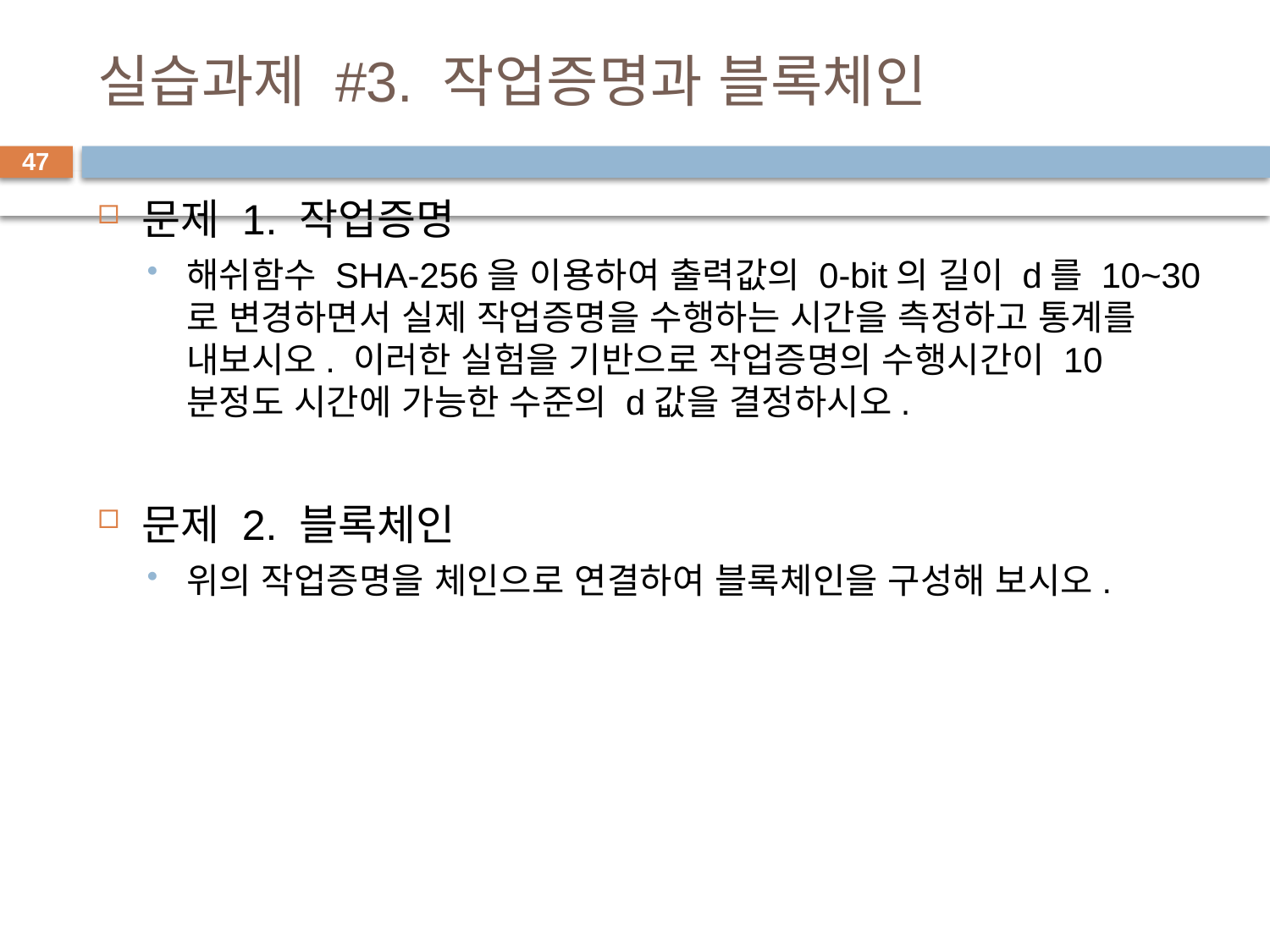

# 실습과제 #3. 작업증명과 블록체인
47
문제 1. 작업증명
해쉬함수 SHA-256을 이용하여 출력값의 0-bit의 길이 d를 10~30로 변경하면서 실제 작업증명을 수행하는 시간을 측정하고 통계를 내보시오. 이러한 실험을 기반으로 작업증명의 수행시간이 10분정도 시간에 가능한 수준의 d값을 결정하시오.

문제 2. 블록체인
위의 작업증명을 체인으로 연결하여 블록체인을 구성해 보시오.